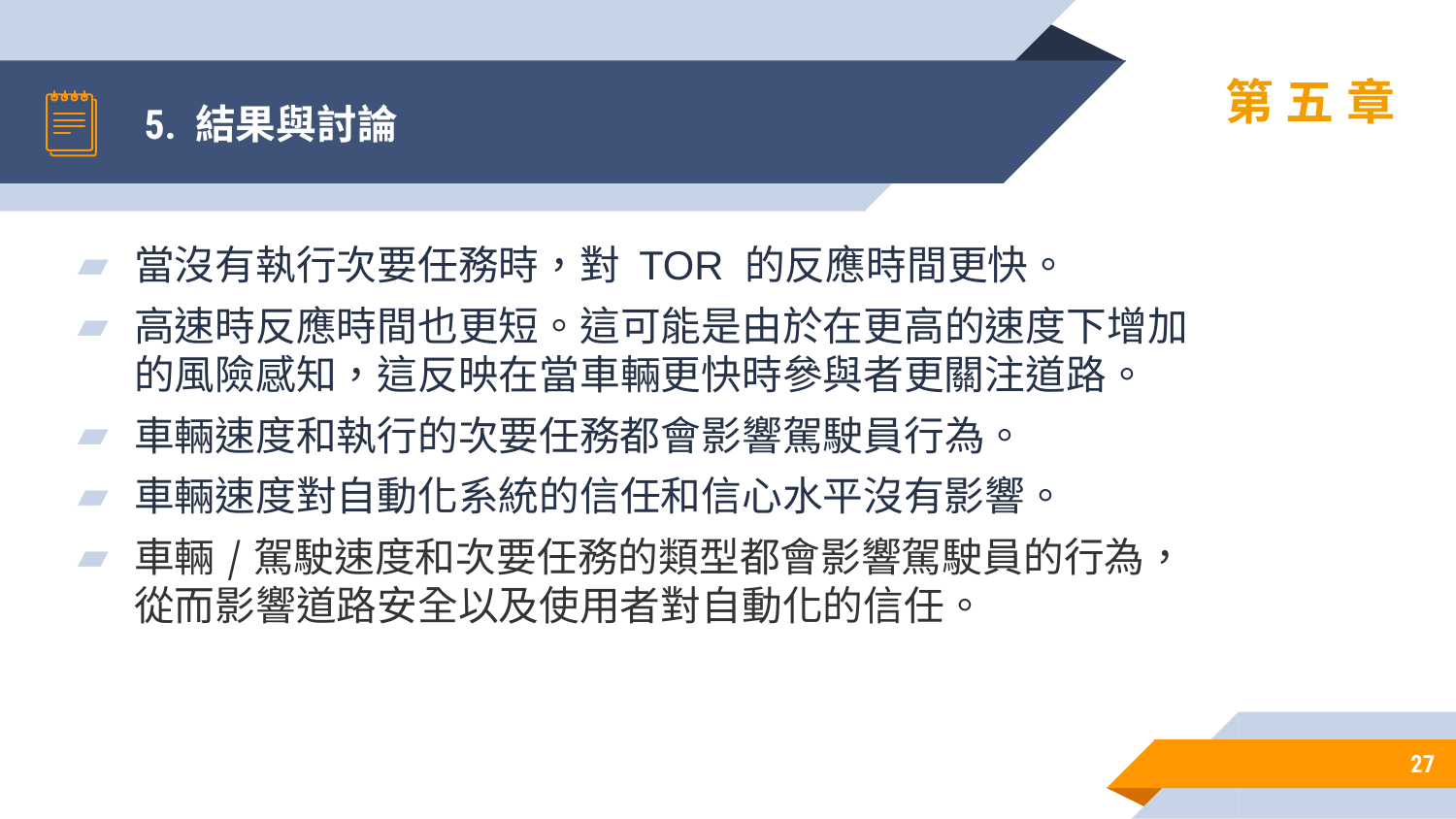

# 5. 結果與討論
第五章

當沒有執行次要任務時，對 TOR 的反應時間更快。
高速時反應時間也更短。這可能是由於在更高的速度下增加的風險感知，這反映在當車輛更快時參與者更關注道路。
車輛速度和執行的次要任務都會影響駕駛員行為。
車輛速度對自動化系統的信任和信心水平沒有影響。
車輛/駕駛速度和次要任務的類型都會影響駕駛員的行為，從而影響道路安全以及使用者對自動化的信任。
27